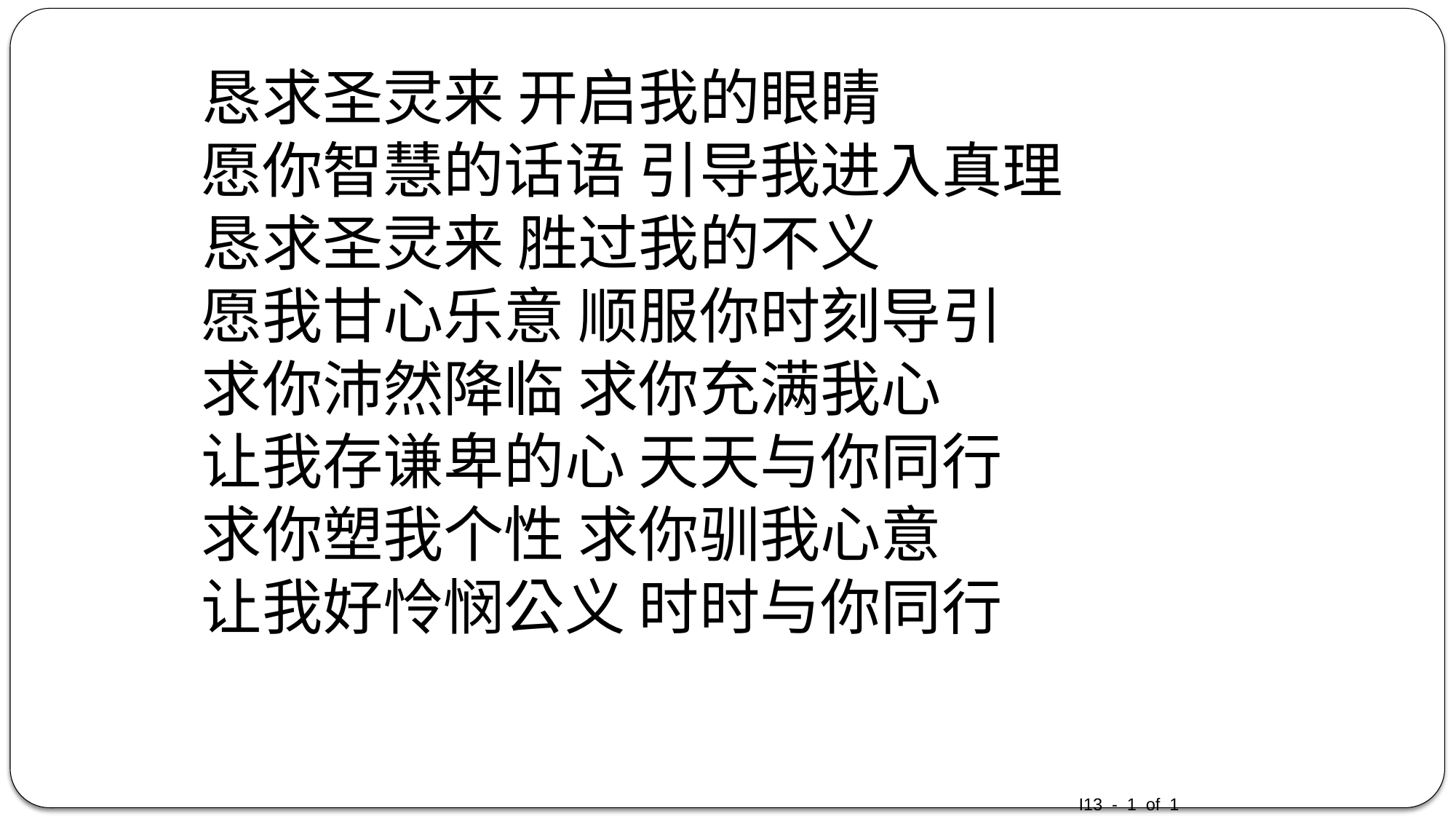

恳求圣灵来 开启我的眼睛
愿你智慧的话语 引导我进入真理
恳求圣灵来 胜过我的不义
愿我甘心乐意 顺服你时刻导引
求你沛然降临 求你充满我心
让我存谦卑的心 天天与你同行
求你塑我个性 求你驯我心意
让我好怜悯公义 时时与你同行

I13  -  1  of  1